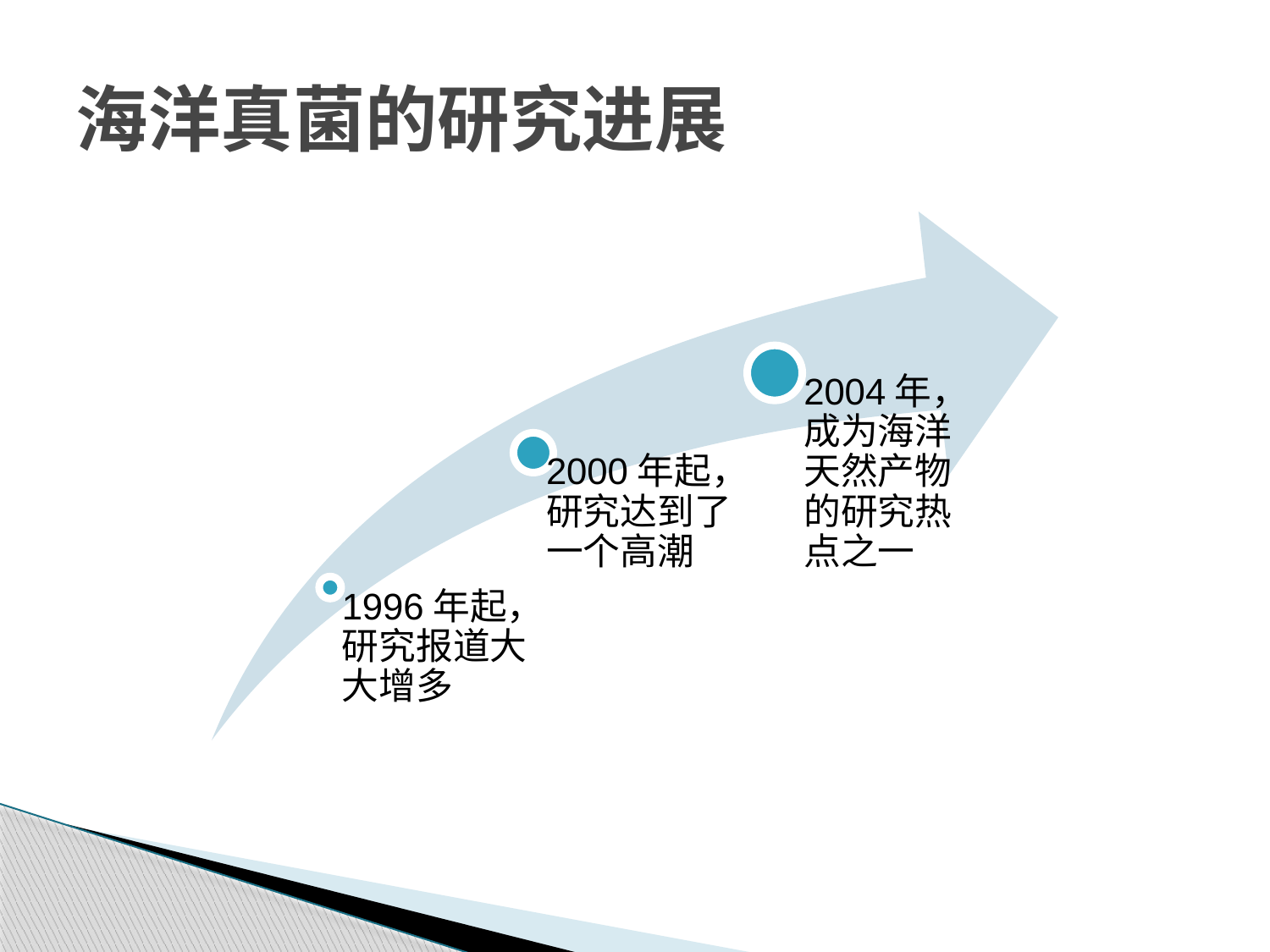

# 海洋真菌的研究进展
1996年起，研究报道大大增多
2000年起，研究达到了一个高潮
2004年，成为海洋天然产物的研究热点之一